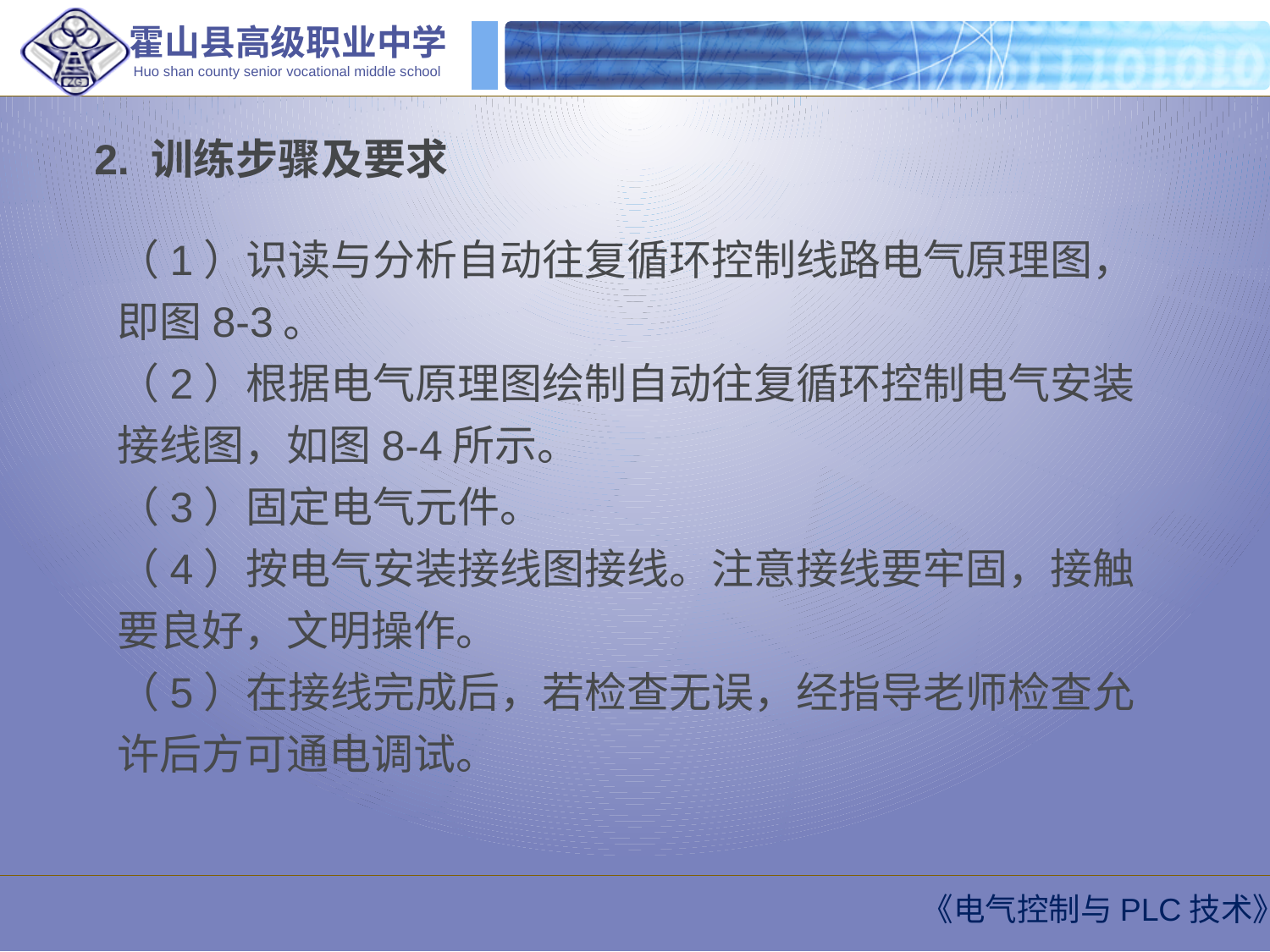

2. 训练步骤及要求
（1）识读与分析自动往复循环控制线路电气原理图，即图8-3。
（2）根据电气原理图绘制自动往复循环控制电气安装接线图，如图8-4所示。
（3）固定电气元件。
（4）按电气安装接线图接线。注意接线要牢固，接触要良好，文明操作。
（5）在接线完成后，若检查无误，经指导老师检查允许后方可通电调试。